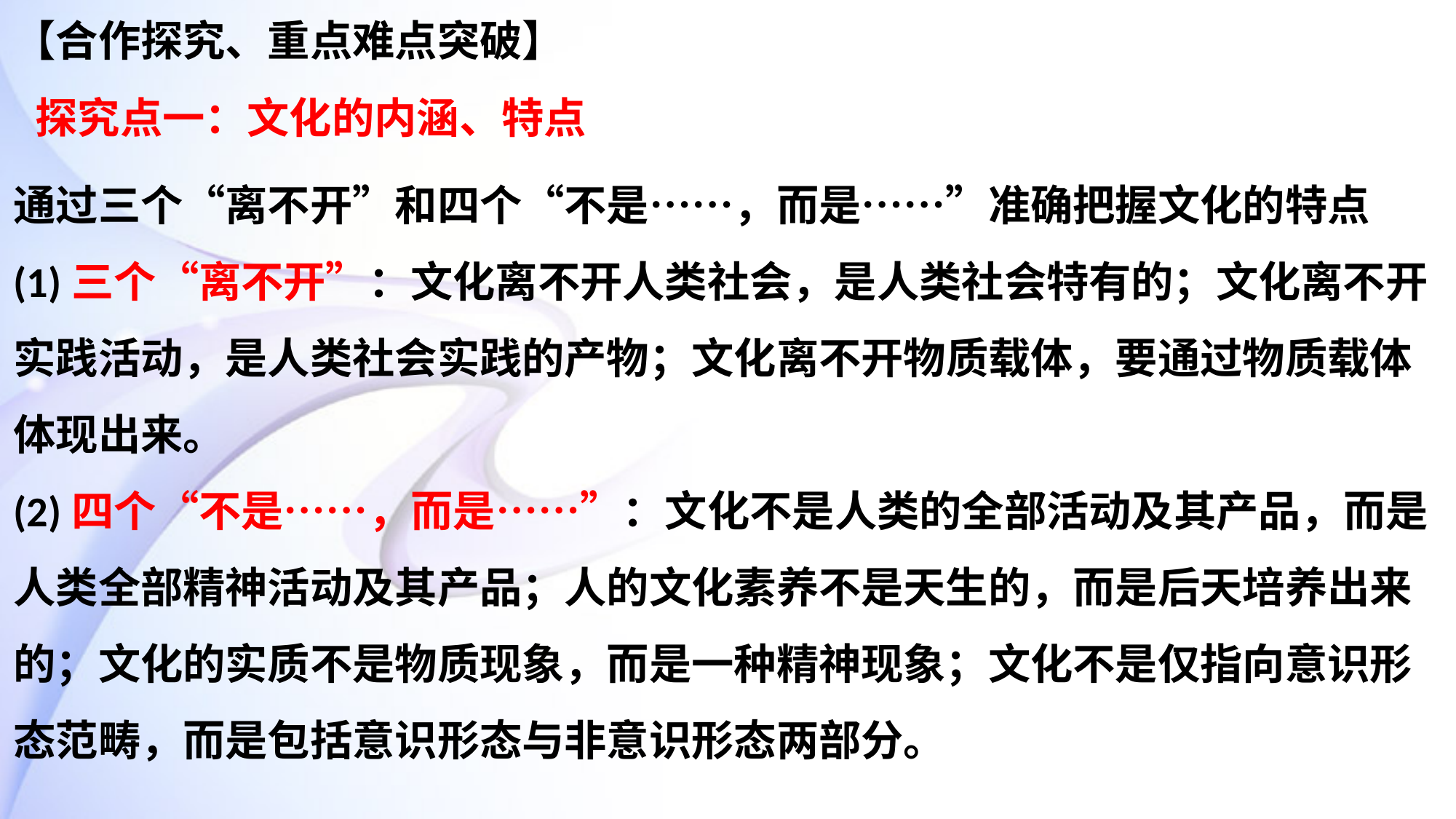

【合作探究、重点难点突破】
探究点一：文化的内涵、特点
通过三个“离不开”和四个“不是……，而是……”准确把握文化的特点
(1)三个“离不开”：文化离不开人类社会，是人类社会特有的；文化离不开实践活动，是人类社会实践的产物；文化离不开物质载体，要通过物质载体体现出来。
(2)四个“不是……，而是……”：文化不是人类的全部活动及其产品，而是人类全部精神活动及其产品；人的文化素养不是天生的，而是后天培养出来的；文化的实质不是物质现象，而是一种精神现象；文化不是仅指向意识形态范畴，而是包括意识形态与非意识形态两部分。